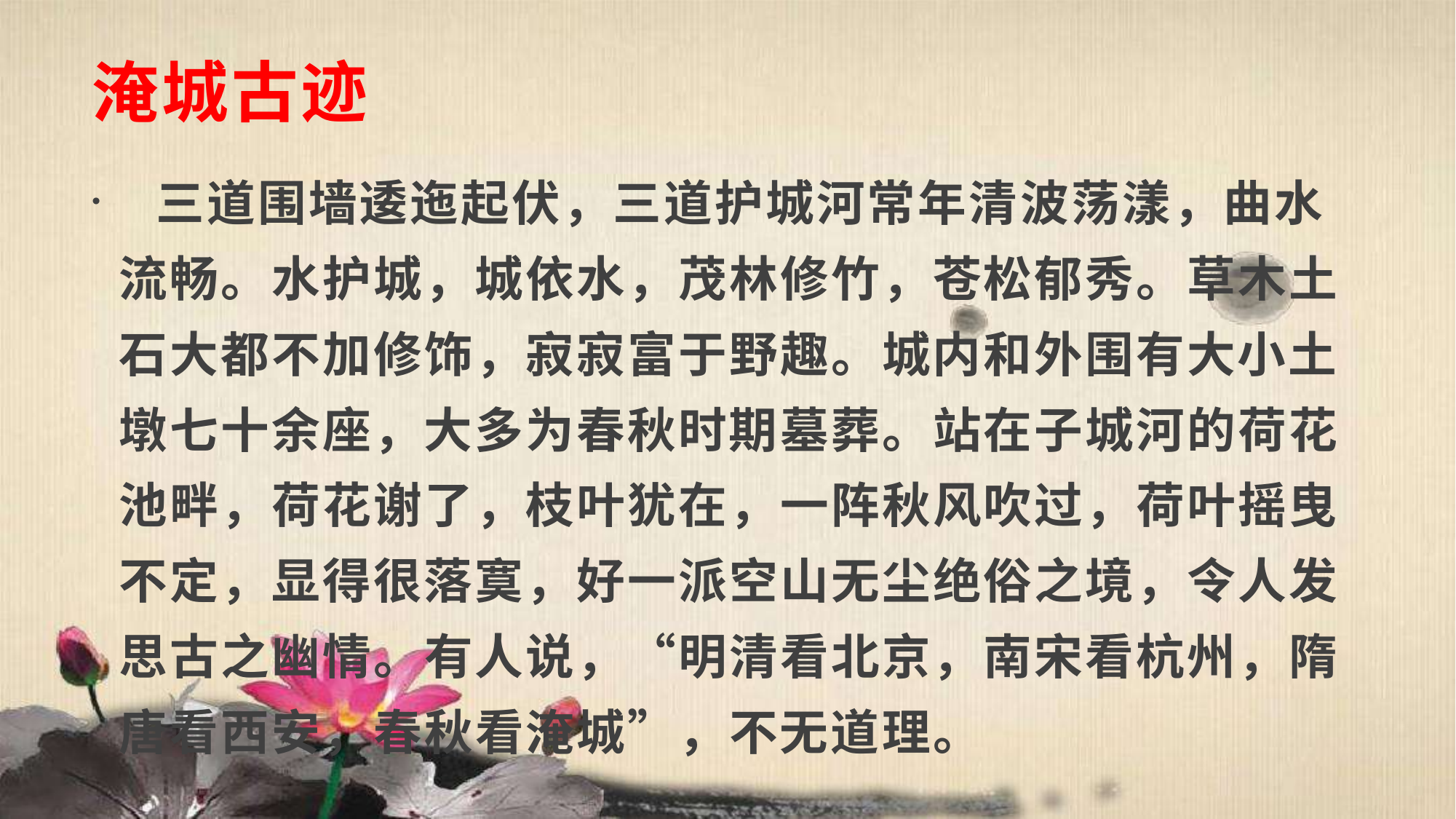

# 淹城古迹
    三道围墙逶迤起伏，三道护城河常年清波荡漾，曲水流畅。水护城，城依水，茂林修竹，苍松郁秀。草木土石大都不加修饰，寂寂富于野趣。城内和外围有大小土墩七十余座，大多为春秋时期墓葬。站在子城河的荷花池畔，荷花谢了，枝叶犹在，一阵秋风吹过，荷叶摇曳不定，显得很落寞，好一派空山无尘绝俗之境，令人发思古之幽情。有人说，“明清看北京，南宋看杭州，隋唐看西安，春秋看淹城”，不无道理。